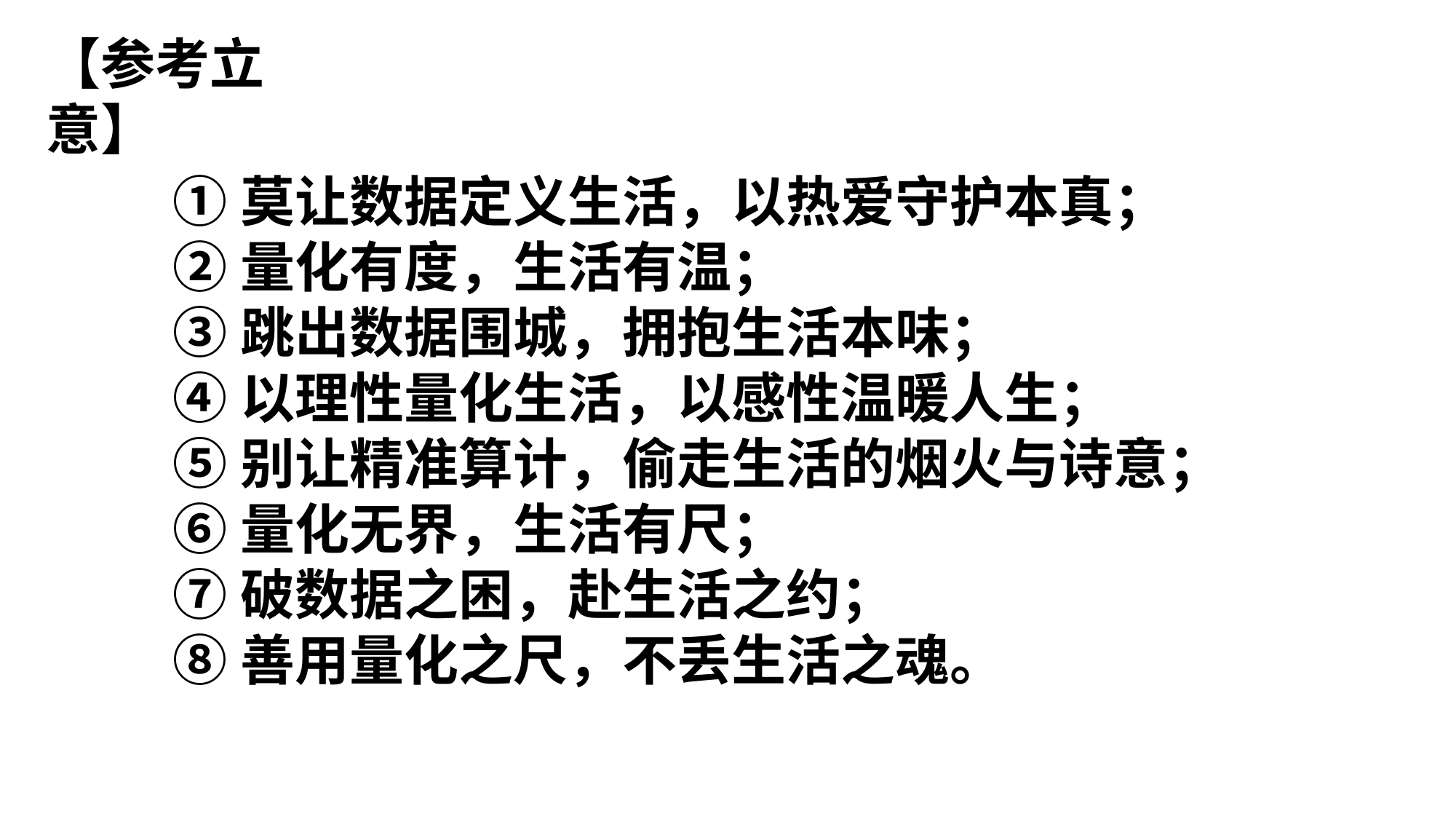

【参考立意】
①莫让数据定义生活，以热爱守护本真；
②量化有度，生活有温；
③跳出数据围城，拥抱生活本味；
④以理性量化生活，以感性温暖人生；
⑤别让精准算计，偷走生活的烟火与诗意；
⑥量化无界，生活有尺；
⑦破数据之困，赴生活之约；
⑧善用量化之尺，不丢生活之魂。